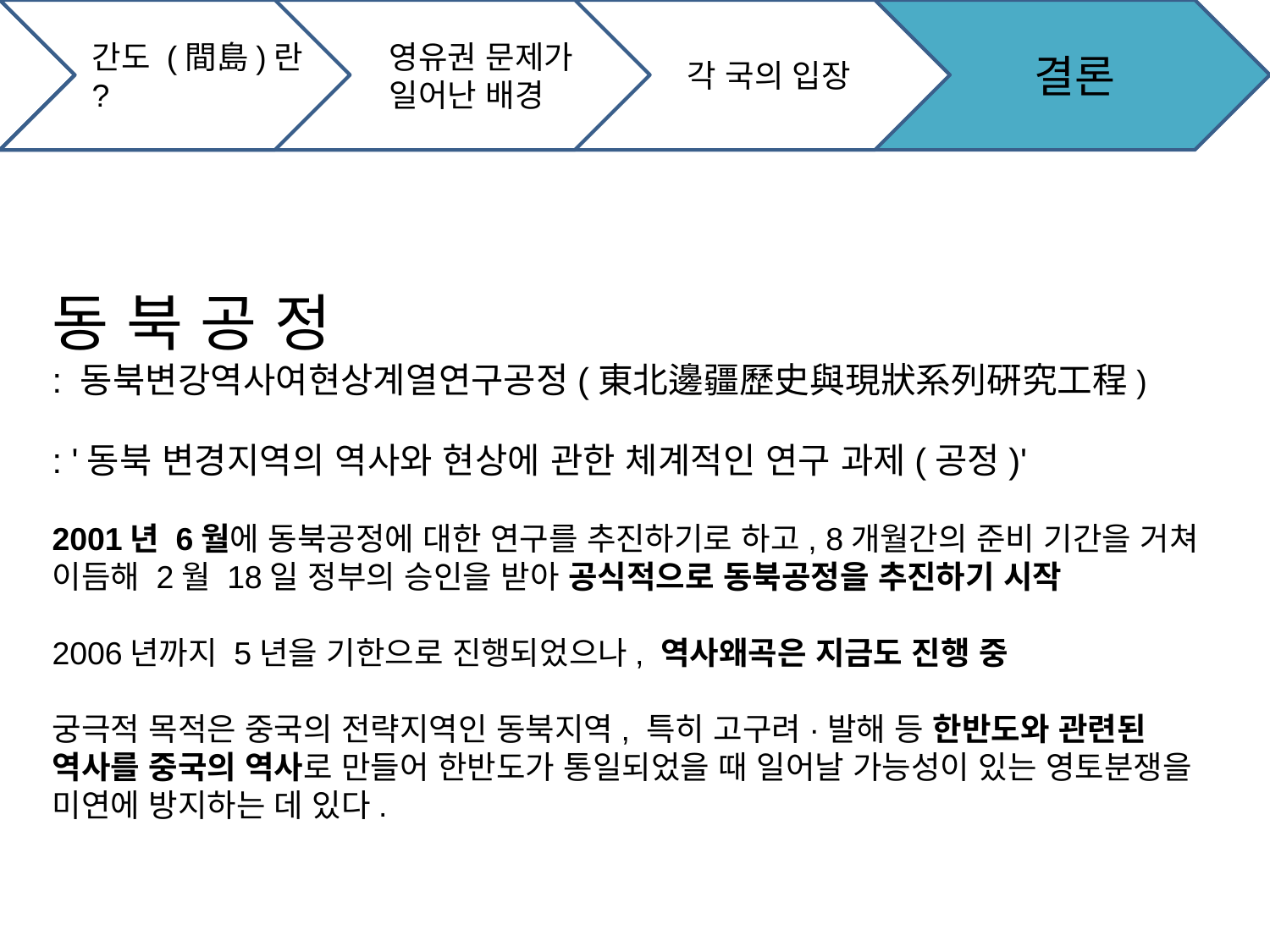

영유권 문제가 일어난 배경
결론
간도 (間島)란 ?
각 국의 입장
동 북 공 정
: 동북변강역사여현상계열연구공정(東北邊疆歷史與現狀系列硏究工程)

: '동북 변경지역의 역사와 현상에 관한 체계적인 연구 과제(공정)'

2001년 6월에 동북공정에 대한 연구를 추진하기로 하고, 8개월간의 준비 기간을 거쳐 이듬해 2월 18일 정부의 승인을 받아 공식적으로 동북공정을 추진하기 시작

2006년까지 5년을 기한으로 진행되었으나, 역사왜곡은 지금도 진행 중

궁극적 목적은 중국의 전략지역인 동북지역, 특히 고구려·발해 등 한반도와 관련된 역사를 중국의 역사로 만들어 한반도가 통일되었을 때 일어날 가능성이 있는 영토분쟁을 미연에 방지하는 데 있다.